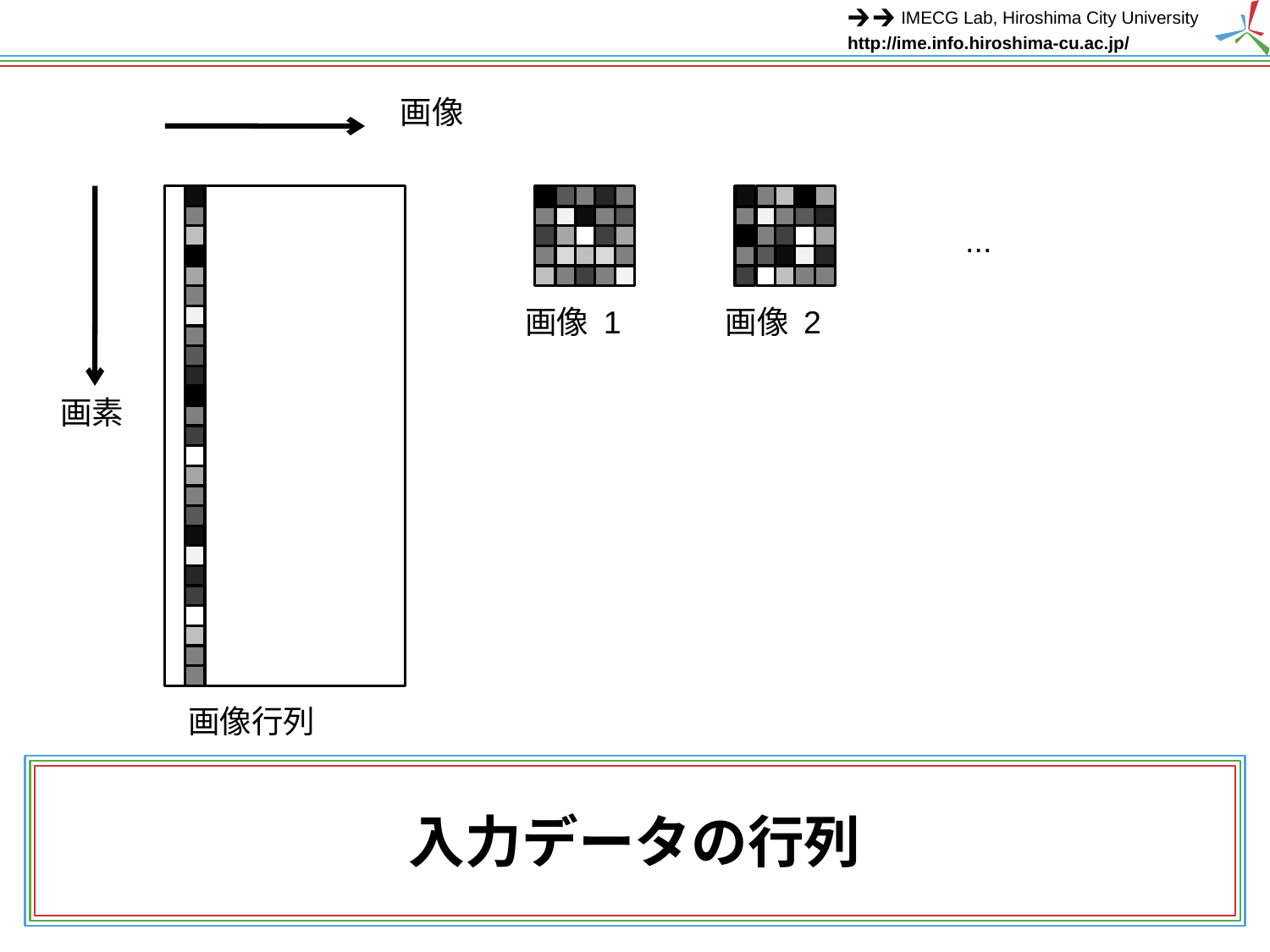

画像

...

画像 1
画像 2
画素
画像行列
# 入力データの行列